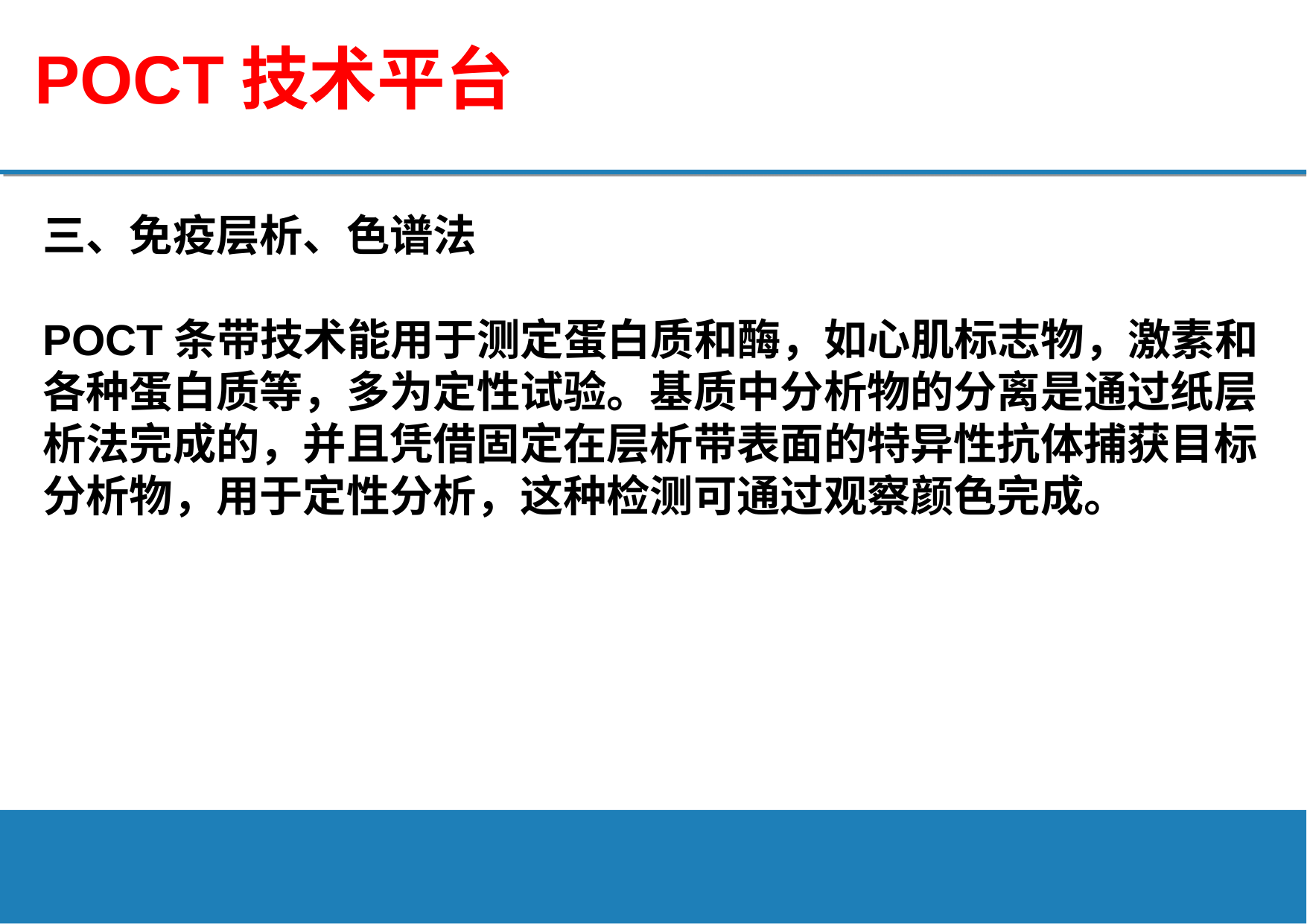

POCT技术平台
三、免疫层析、色谱法

POCT条带技术能用于测定蛋白质和酶，如心肌标志物，激素和各种蛋白质等，多为定性试验。基质中分析物的分离是通过纸层析法完成的，并且凭借固定在层析带表面的特异性抗体捕获目标分析物，用于定性分析，这种检测可通过观察颜色完成。